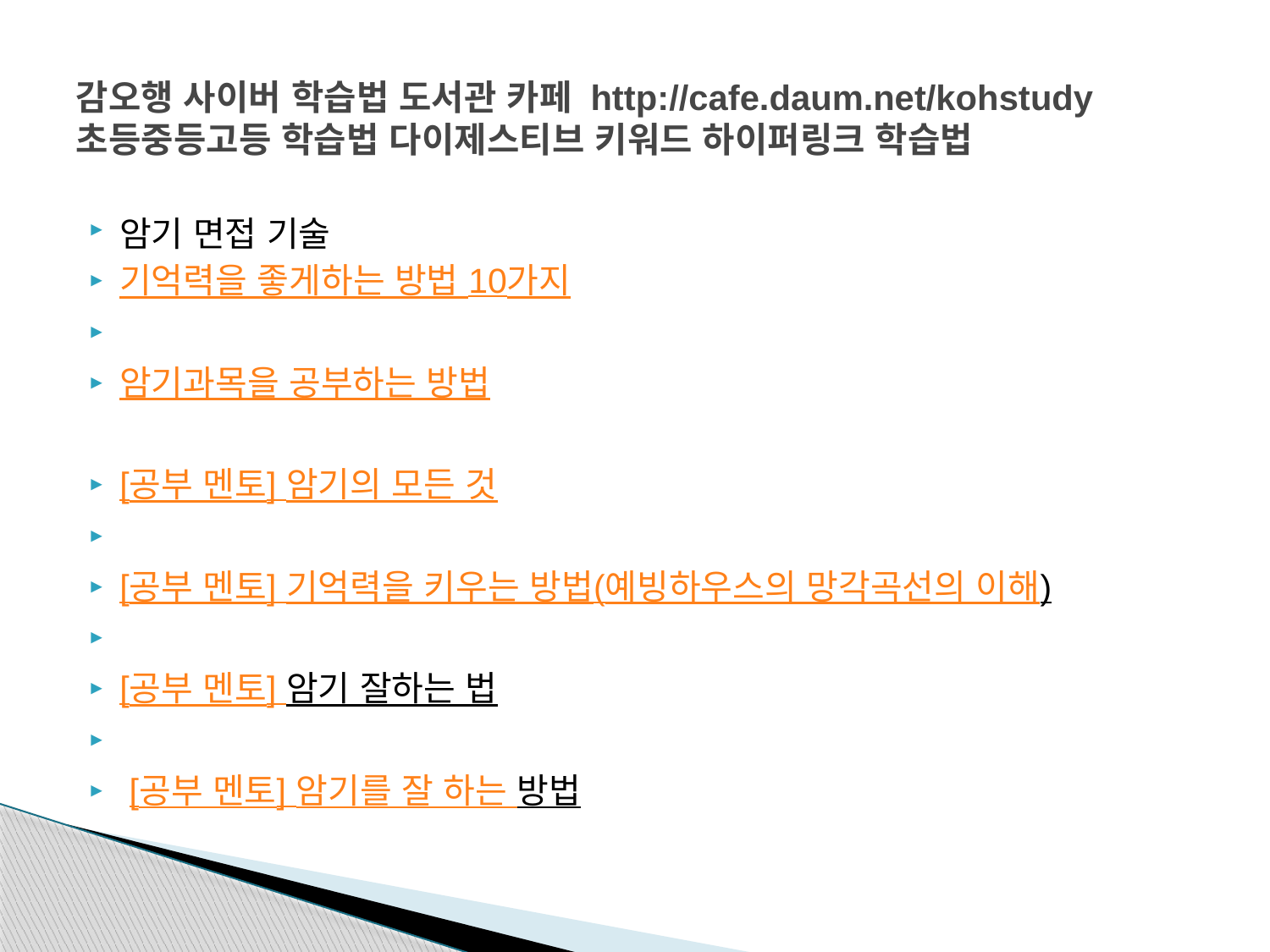

# 감오행 사이버 학습법 도서관 카페 http://cafe.daum.net/kohstudy 초등중등고등 학습법 다이제스티브 키워드 하이퍼링크 학습법
암기 면접 기술
기억력을 좋게하는 방법 10가지

암기과목을 공부하는 방법

[공부 멘토] 암기의 모든 것

[공부 멘토] 기억력을 키우는 방법(예빙하우스의 망각곡선의 이해)

[공부 멘토] 암기 잘하는 법

 [공부 멘토] 암기를 잘 하는 방법